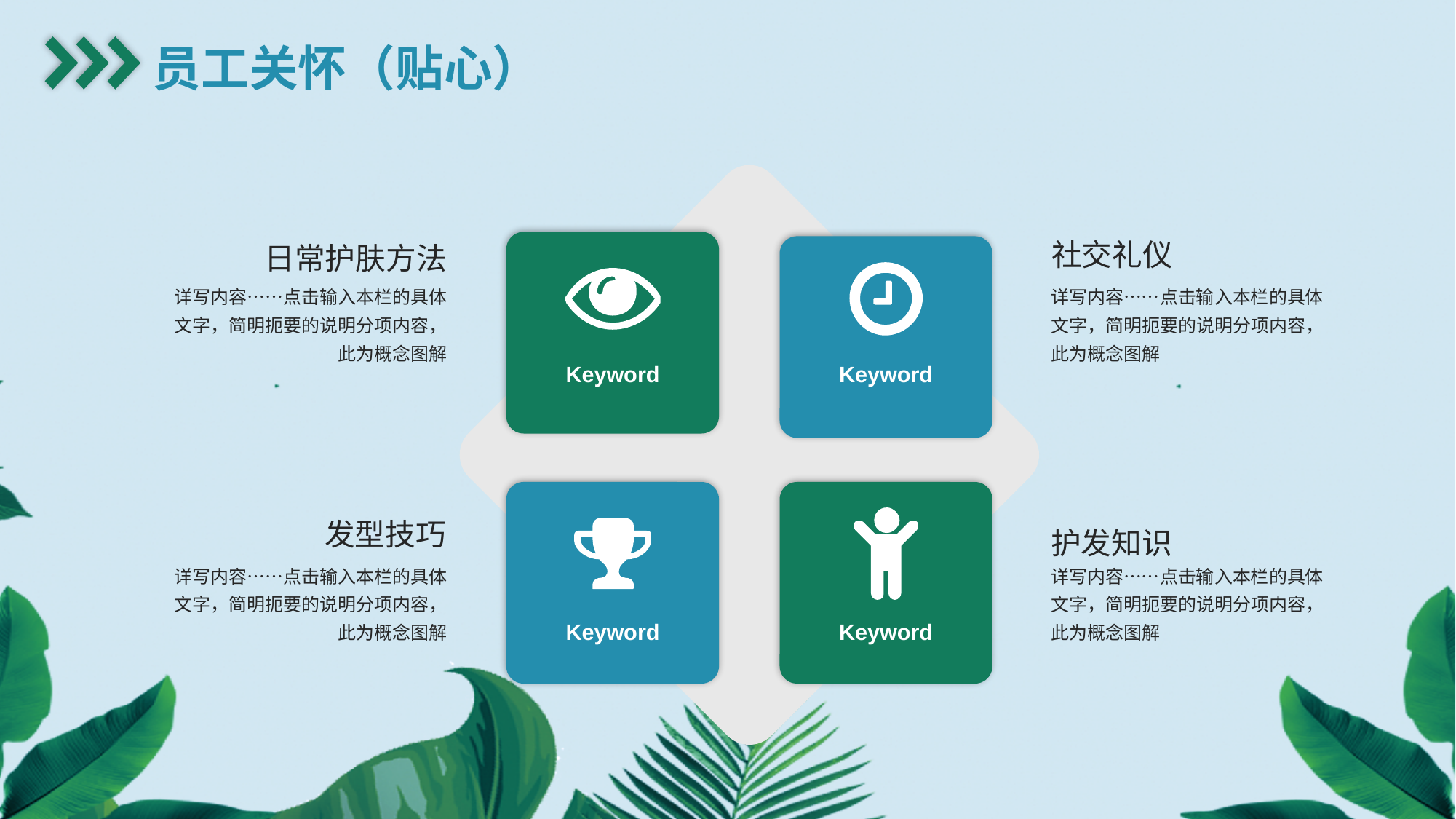

员工关怀（贴心）

社交礼仪
详写内容……点击输入本栏的具体文字，简明扼要的说明分项内容，此为概念图解
日常护肤方法
详写内容……点击输入本栏的具体文字，简明扼要的说明分项内容，此为概念图解

Keyword
Keyword

发型技巧
详写内容……点击输入本栏的具体文字，简明扼要的说明分项内容，此为概念图解

护发知识
详写内容……点击输入本栏的具体文字，简明扼要的说明分项内容，此为概念图解

Keyword
Keyword